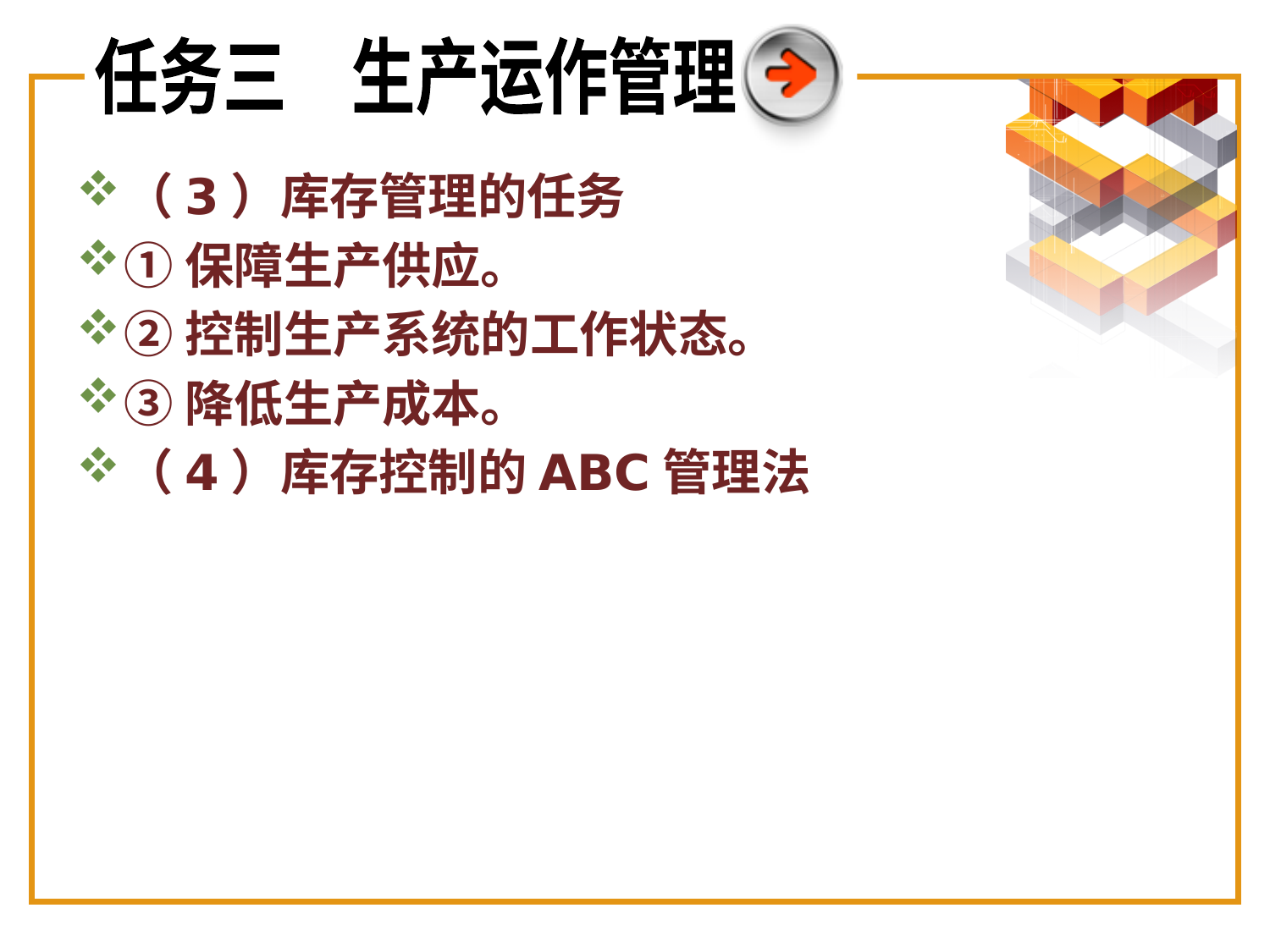

任务三　生产运作管理
（3）库存管理的任务
①保障生产供应。
②控制生产系统的工作状态。
③降低生产成本。
（4）库存控制的ABC管理法